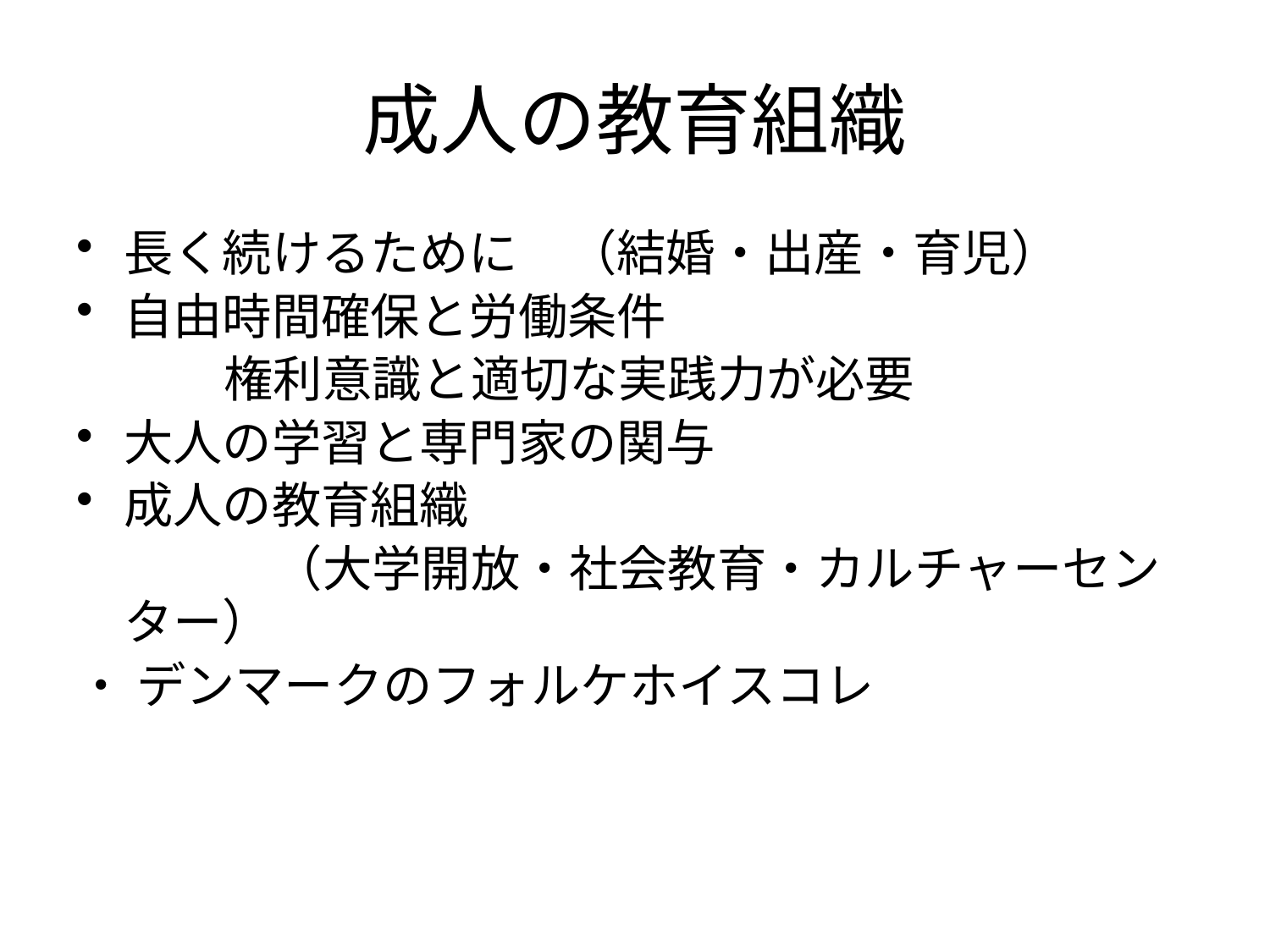

# 成人の教育組織
長く続けるために　（結婚・出産・育児）
自由時間確保と労働条件
　　　権利意識と適切な実践力が必要
大人の学習と専門家の関与
成人の教育組織
　　　　（大学開放・社会教育・カルチャーセンター）
・ デンマークのフォルケホイスコレ